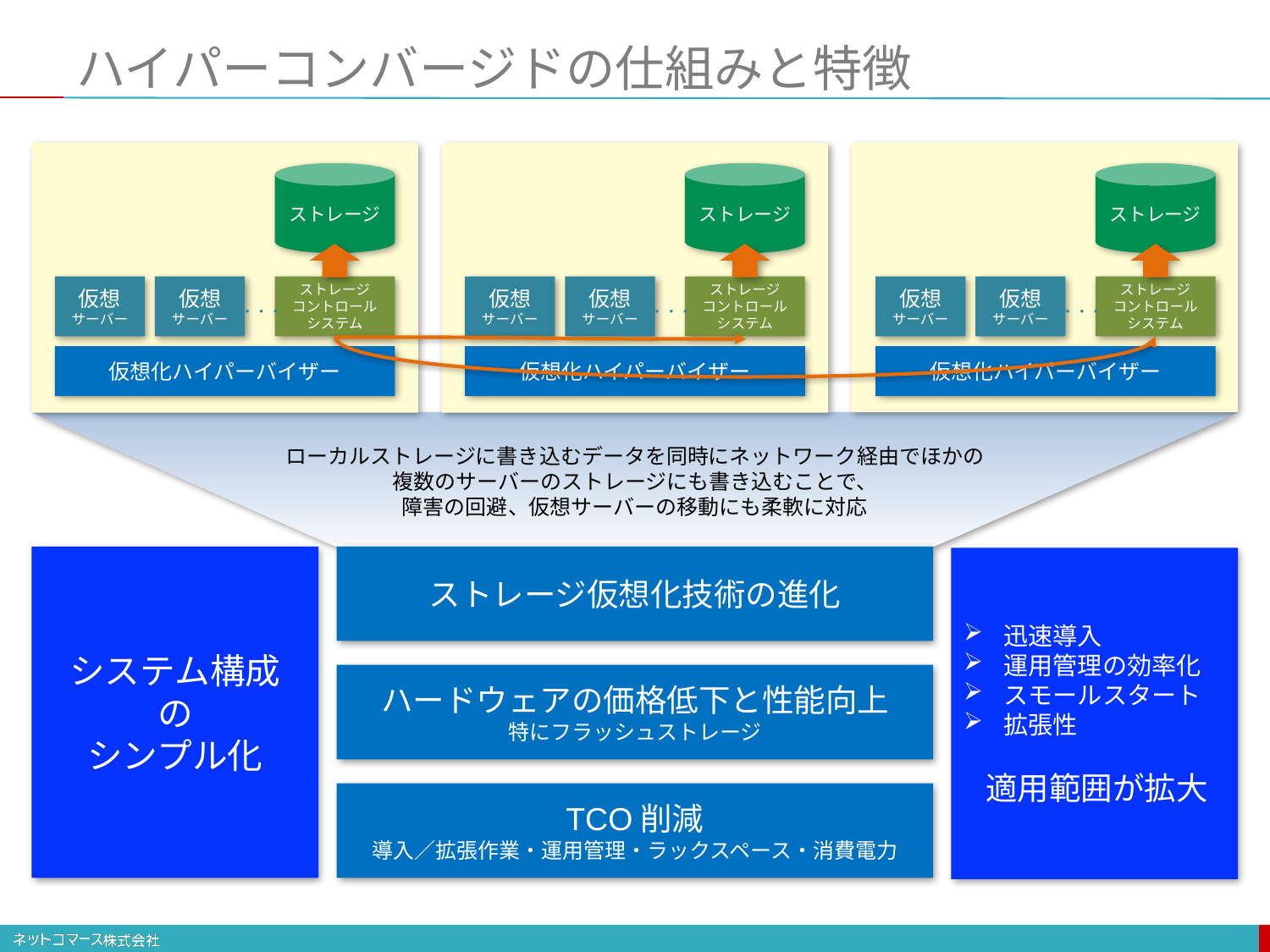

# ハイパーコンバージドの仕組みと特徴

ストレージ
ストレージ
ストレージ

仮想
サーバー
仮想
サーバー
ストレージ
コントロール
システム
仮想
サーバー
仮想
サーバー
ストレージ
コントロール
システム
仮想
サーバー
仮想
サーバー
ストレージ
コントロール
システム
・・・
・・・
・・・
仮想化ハイパーバイザー
仮想化ハイパーバイザー
仮想化ハイパーバイザー

ローカルストレージに書き込むデータを同時にネットワーク経由でほかの
複数のサーバーのストレージにも書き込むことで、
障害の回避、仮想サーバーの移動にも柔軟に対応
システム構成
の
シンプル化
ストレージ仮想化技術の進化
迅速導入
運用管理の効率化
スモールスタート
拡張性

  適用範囲が拡大
ハードウェアの価格低下と性能向上
特にフラッシュストレージ
TCO削減
導入／拡張作業・運用管理・ラックスペース・消費電力